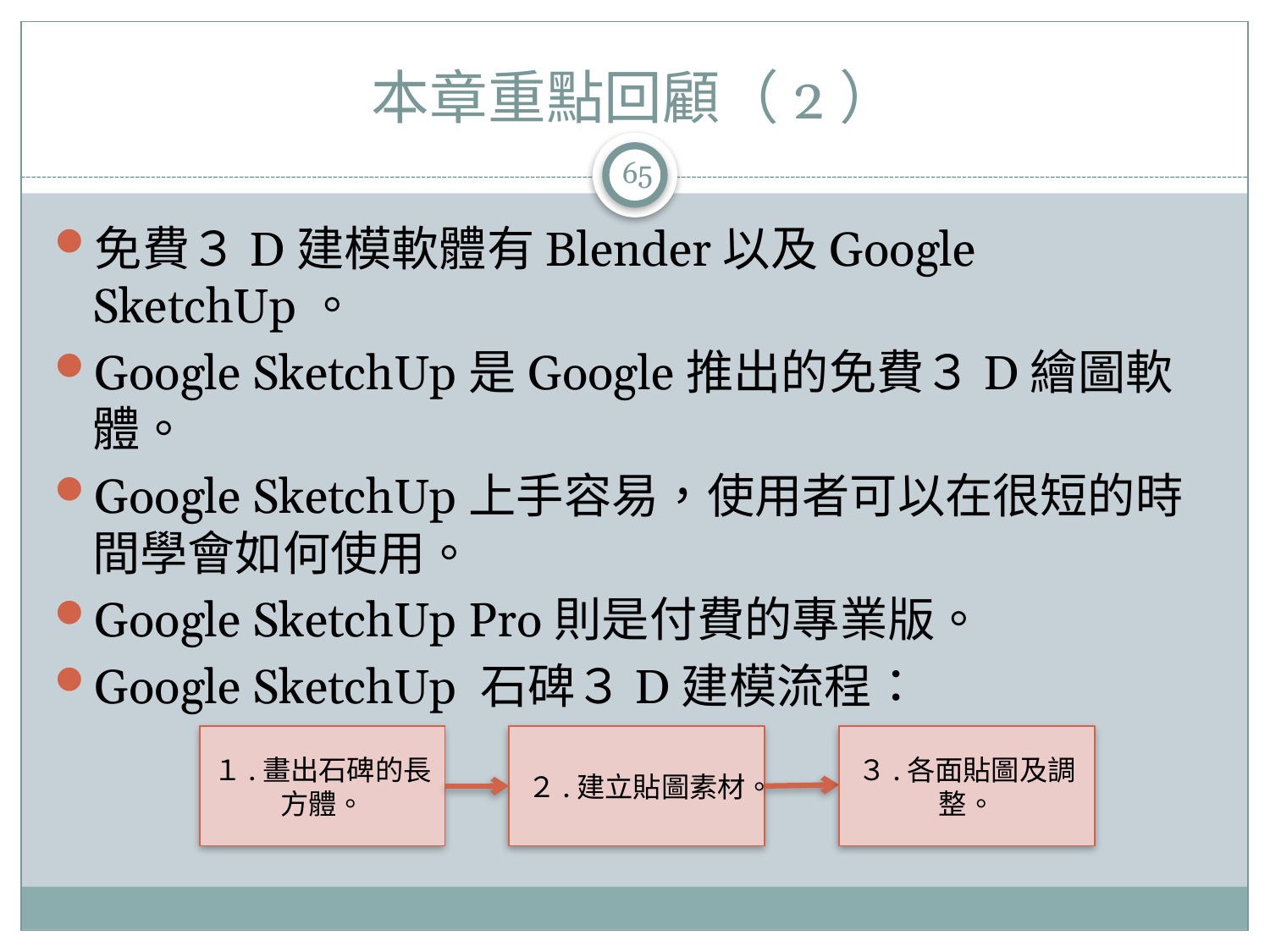

# 本章重點回顧（2）
65
免費３D建模軟體有Blender以及Google SketchUp。
Google SketchUp是Google推出的免費３D繪圖軟體。
Google SketchUp上手容易，使用者可以在很短的時間學會如何使用。
Google SketchUp Pro則是付費的專業版。
Google SketchUp 石碑３D建模流程：

１.畫出石碑的長方體。
２.建立貼圖素材。
３.各面貼圖及調整。